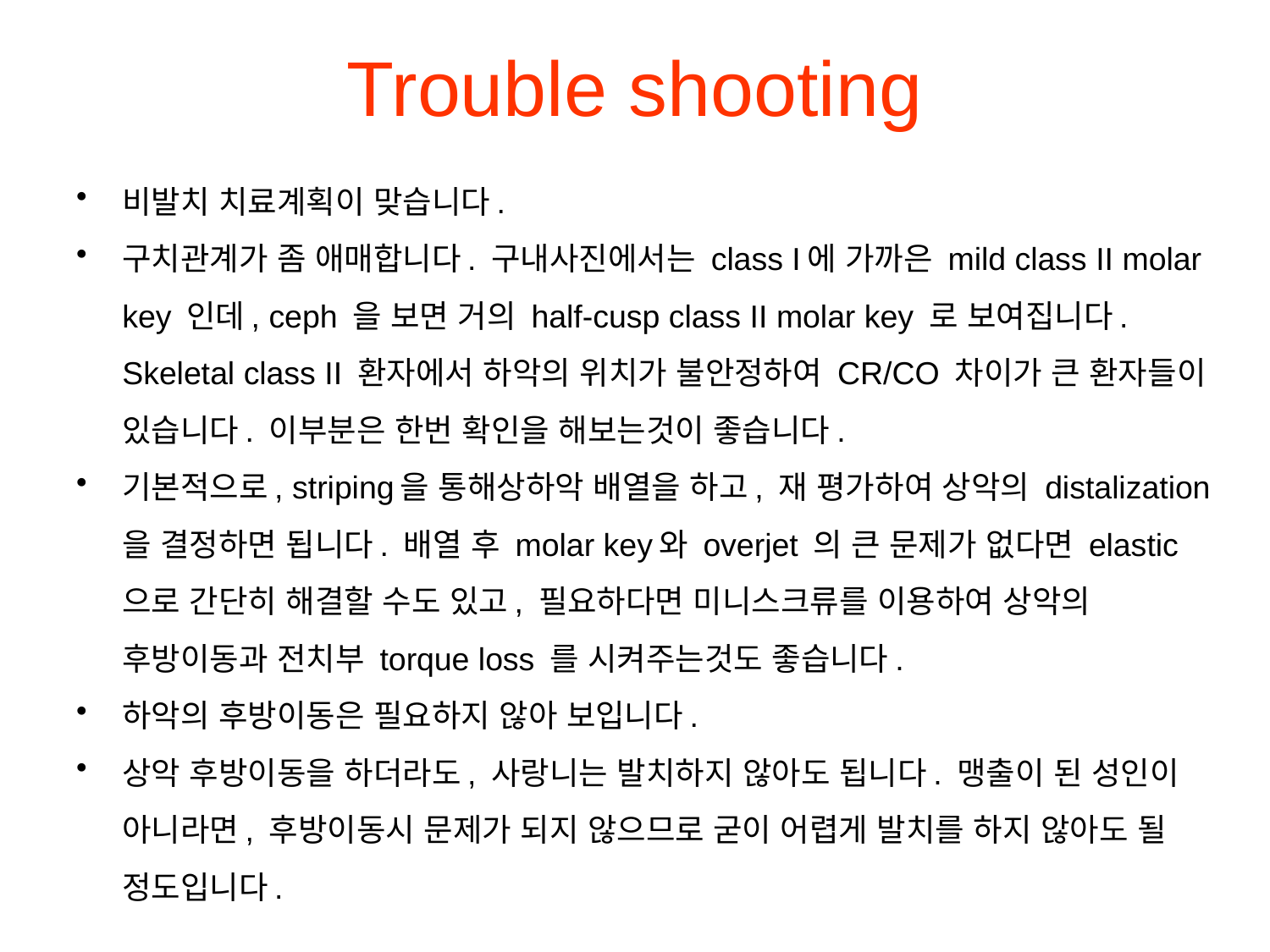

# Trouble shooting
비발치 치료계획이 맞습니다.
구치관계가 좀 애매합니다. 구내사진에서는 class I에 가까은 mild class II molar key 인데, ceph 을 보면 거의 half-cusp class II molar key 로 보여집니다. Skeletal class II 환자에서 하악의 위치가 불안정하여 CR/CO 차이가 큰 환자들이 있습니다. 이부분은 한번 확인을 해보는것이 좋습니다.
기본적으로, striping을 통해상하악 배열을 하고, 재 평가하여 상악의 distalization을 결정하면 됩니다. 배열 후 molar key와 overjet 의 큰 문제가 없다면 elastic 으로 간단히 해결할 수도 있고, 필요하다면 미니스크류를 이용하여 상악의 후방이동과 전치부 torque loss 를 시켜주는것도 좋습니다.
하악의 후방이동은 필요하지 않아 보입니다.
상악 후방이동을 하더라도, 사랑니는 발치하지 않아도 됩니다. 맹출이 된 성인이 아니라면, 후방이동시 문제가 되지 않으므로 굳이 어렵게 발치를 하지 않아도 될 정도입니다.